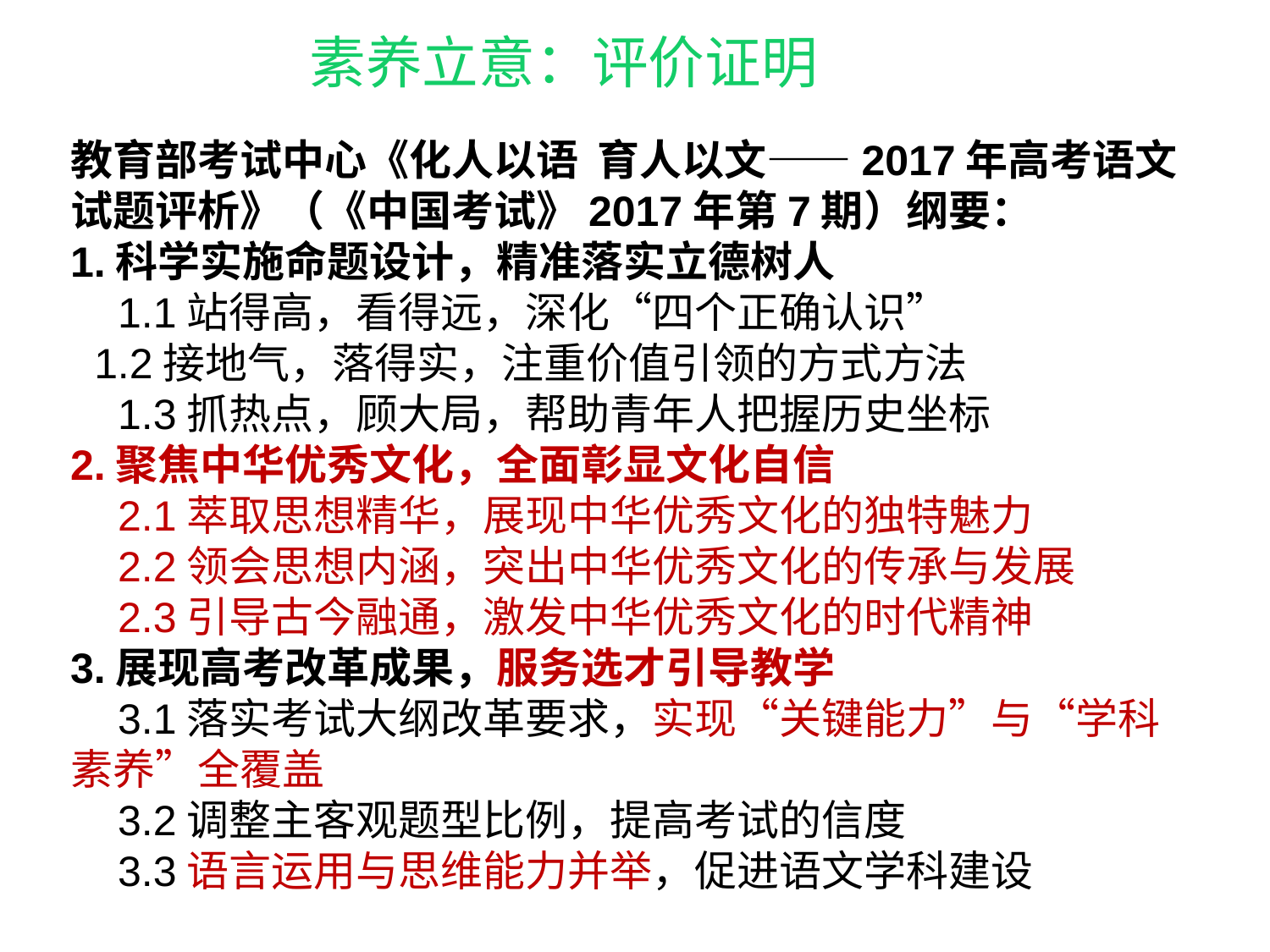

素养立意：评价证明
教育部考试中心《化人以语  育人以文——2017年高考语文试题评析》（《中国考试》2017年第7期）纲要：
1.科学实施命题设计，精准落实立德树人
    1.1站得高，看得远，深化“四个正确认识”
  1.2接地气，落得实，注重价值引领的方式方法
    1.3抓热点，顾大局，帮助青年人把握历史坐标
2.聚焦中华优秀文化，全面彰显文化自信
    2.1萃取思想精华，展现中华优秀文化的独特魅力
    2.2领会思想内涵，突出中华优秀文化的传承与发展
    2.3引导古今融通，激发中华优秀文化的时代精神
3.展现高考改革成果，服务选才引导教学
    3.1落实考试大纲改革要求，实现“关键能力”与“学科素养”全覆盖
    3.2调整主客观题型比例，提高考试的信度
    3.3语言运用与思维能力并举，促进语文学科建设